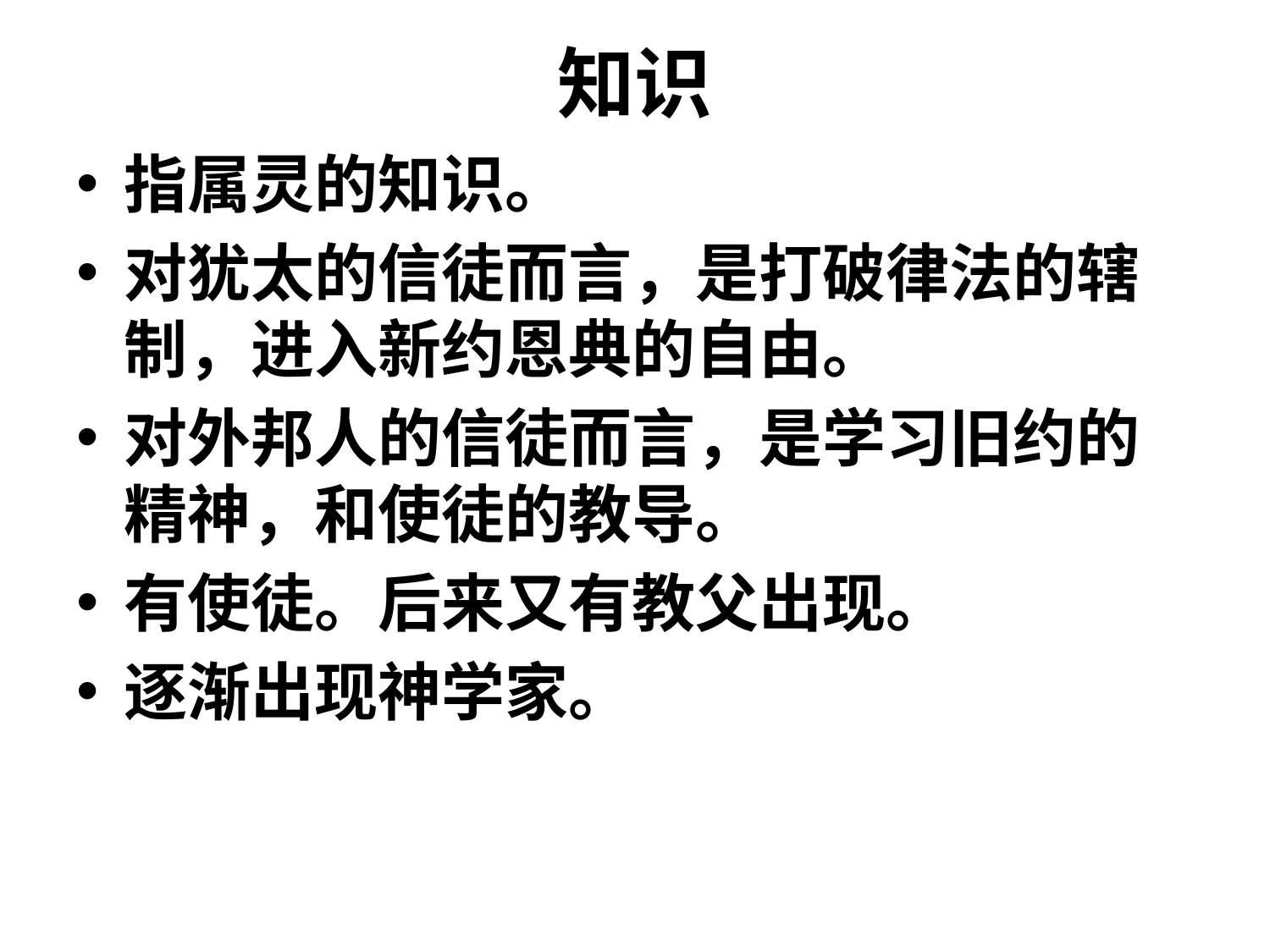

# 知识
指属灵的知识。
对犹太的信徒而言，是打破律法的辖制，进入新约恩典的自由。
对外邦人的信徒而言，是学习旧约的精神，和使徒的教导。
有使徒。后来又有教父出现。
逐渐出现神学家。